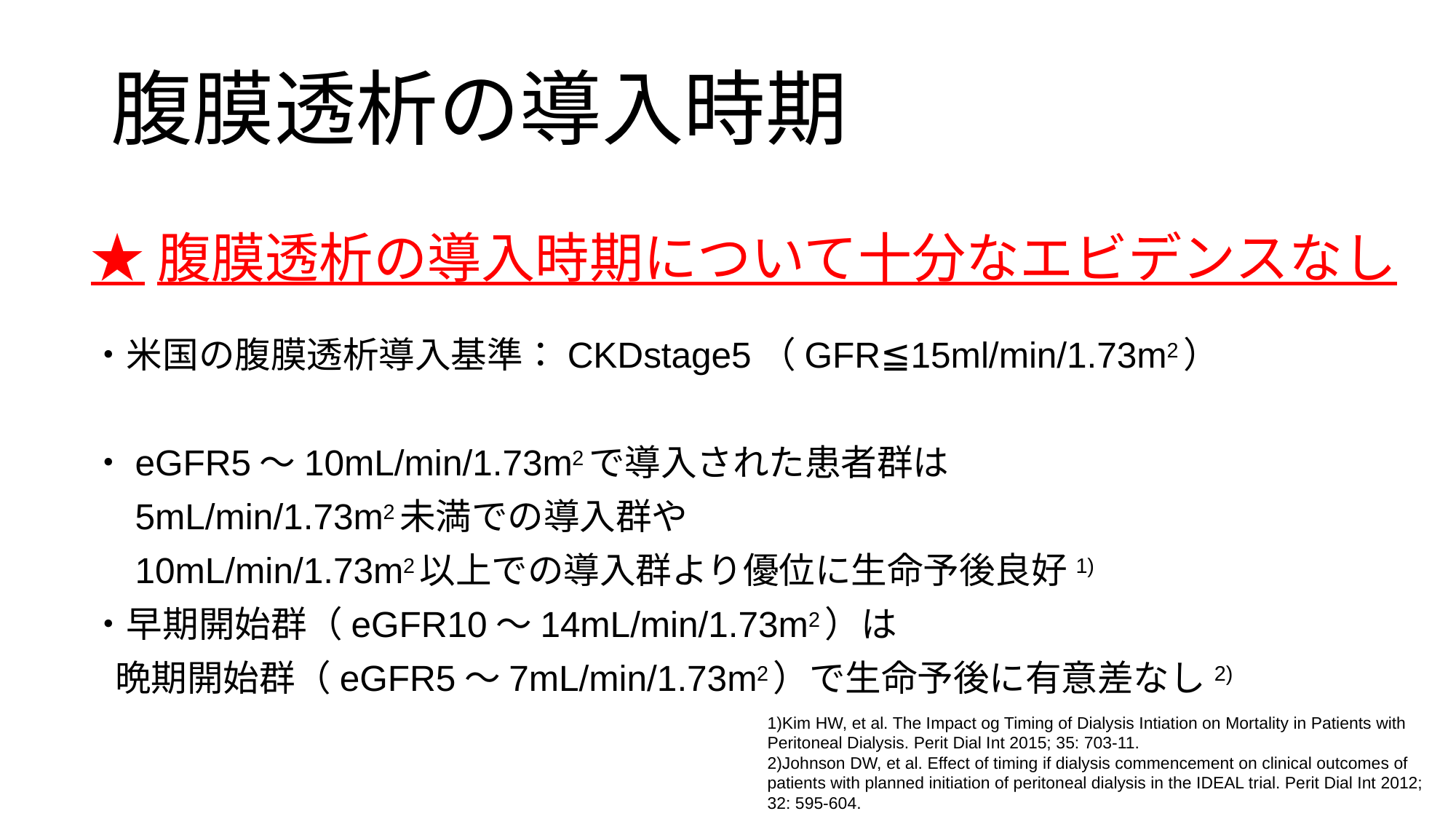

# 腹膜透析の導入時期

★腹膜透析の導入時期について十分なエビデンスなし

・米国の腹膜透析導入基準：CKDstage5（GFR≦15ml/min/1.73m2）

・eGFR5〜10mL/min/1.73m2で導入された患者群は
　5mL/min/1.73m2未満での導入群や
　10mL/min/1.73m2以上での導入群より優位に生命予後良好1)
・早期開始群（eGFR10〜14mL/min/1.73m2）は
  晩期開始群（eGFR5〜7mL/min/1.73m2）で生命予後に有意差なし2)
1)Kim HW, et al. The Impact og Timing of Dialysis Intiation on Mortality in Patients with Peritoneal Dialysis. Perit Dial Int 2015; 35: 703-11.
2)Johnson DW, et al. Effect of timing if dialysis commencement on clinical outcomes of patients with planned initiation of peritoneal dialysis in the IDEAL trial. Perit Dial Int 2012; 32: 595-604.